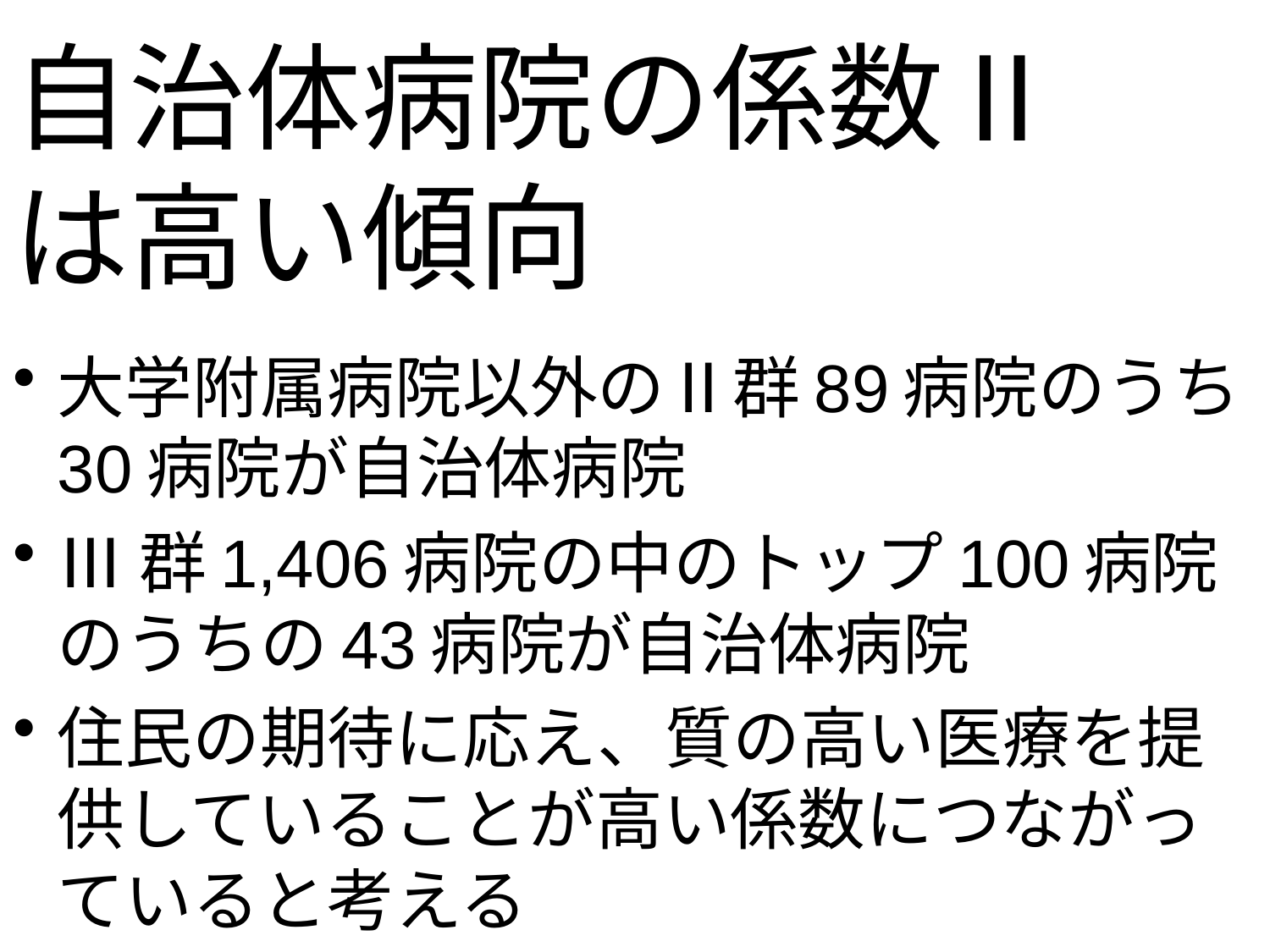

# 自治体病院の係数Ⅱ は高い傾向
大学附属病院以外のⅡ群89病院のうち30病院が自治体病院
Ⅲ群1,406病院の中のトップ100病院のうちの43病院が自治体病院
住民の期待に応え、質の高い医療を提供していることが高い係数につながっていると考える